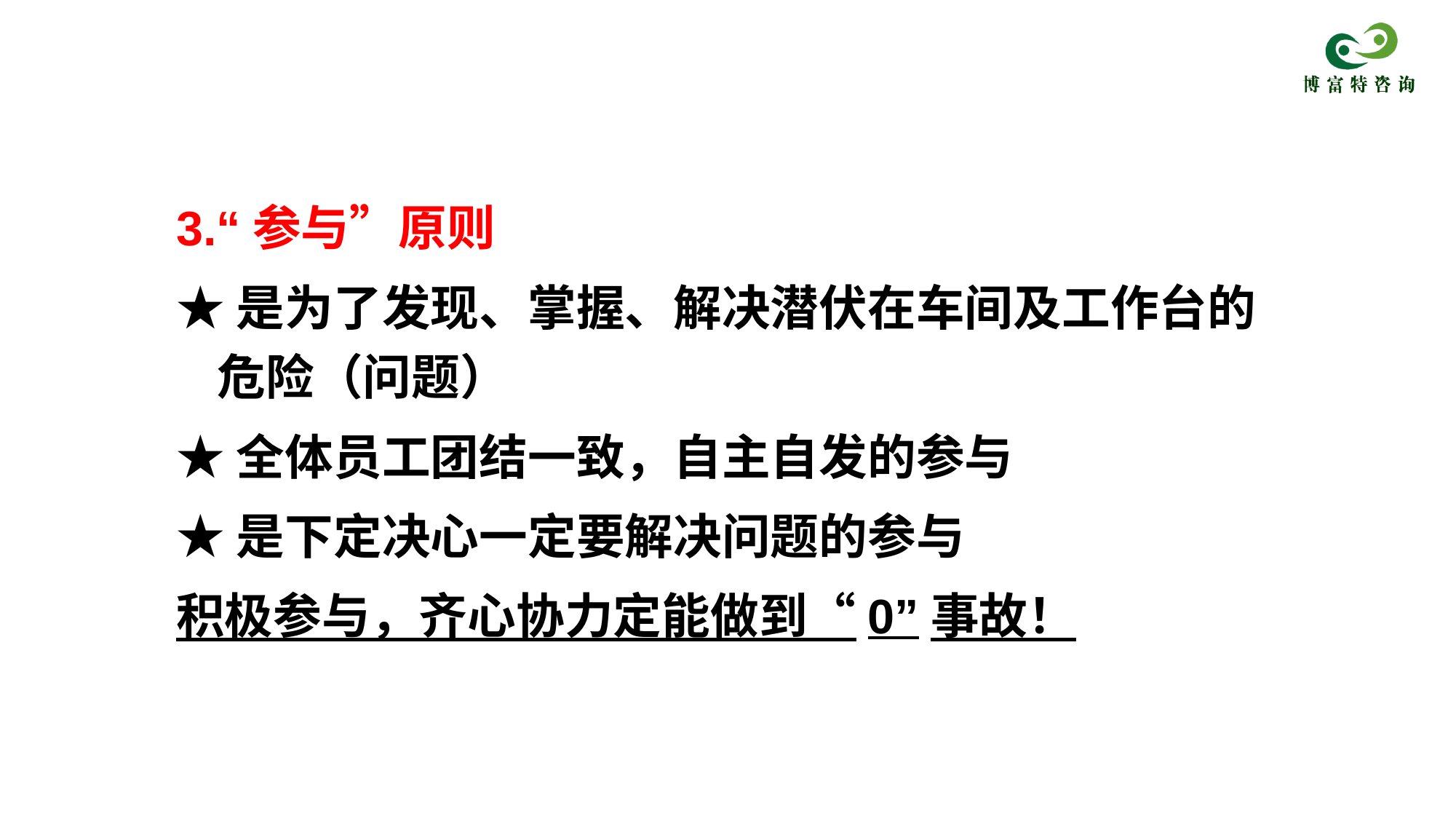

|  |
| --- |
3.“参与”原则
★是为了发现、掌握、解决潜伏在车间及工作台的危险（问题）
★全体员工团结一致，自主自发的参与
★是下定决心一定要解决问题的参与
积极参与，齐心协力定能做到“0”事故！